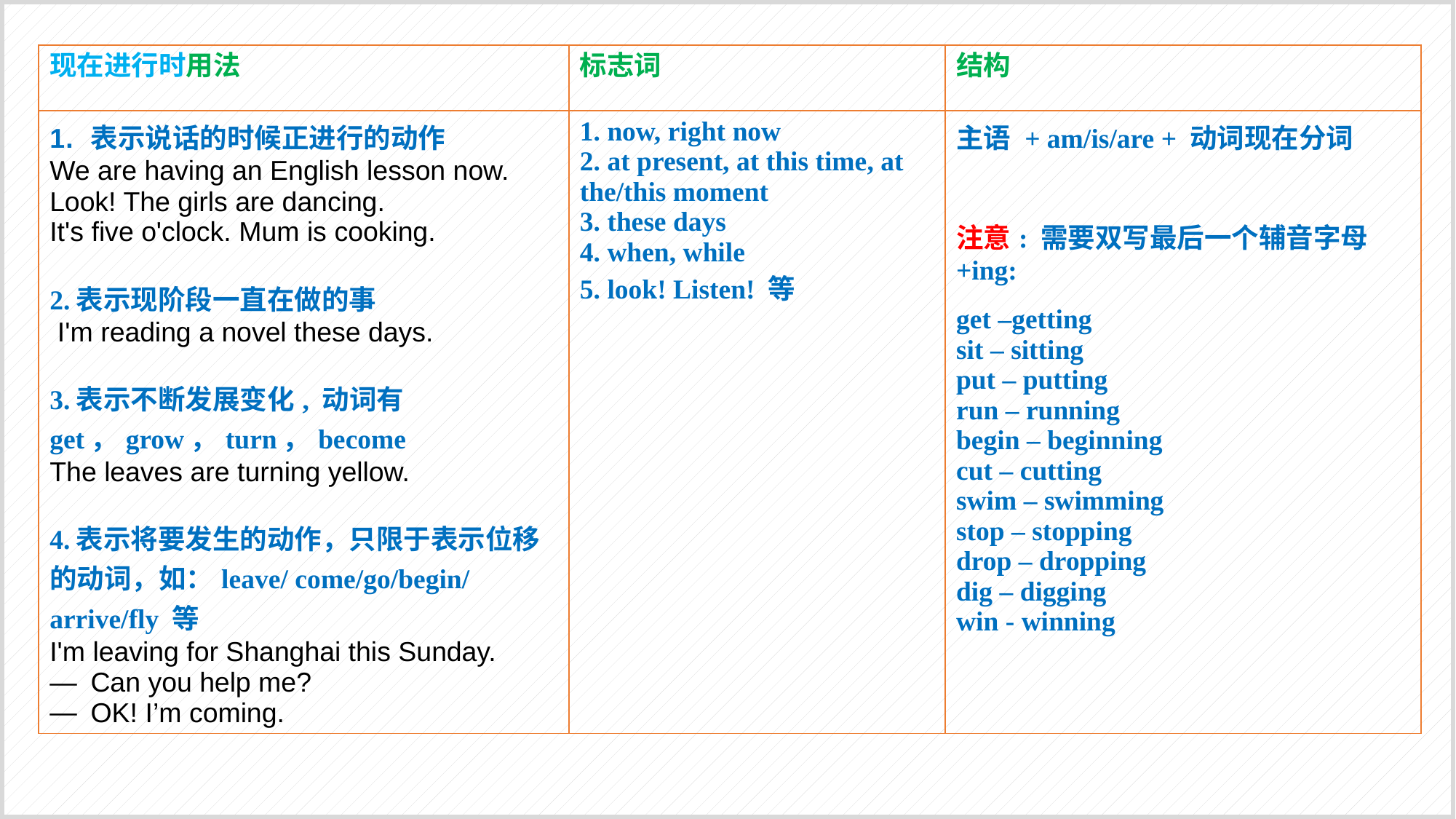

| 现在进行时用法 | 标志词 | 结构 |
| --- | --- | --- |
| 表示说话的时候正进行的动作 We are having an English lesson now. Look! The girls are dancing. It's five o'clock. Mum is cooking. 2.表示现阶段一直在做的事 I'm reading a novel these days. 3.表示不断发展变化, 动词有get，grow，turn，become The leaves are turning yellow. 4.表示将要发生的动作，只限于表示位移的动词，如：leave/ come/go/begin/ arrive/fly 等 I'm leaving for Shanghai this Sunday. Can you help me? OK! I’m coming. | 1. now, right now 2. at present, at this time, at the/this moment 3. these days 4. when, while 5. look! Listen! 等 | 主语 + am/is/are + 动词现在分词 注意: 需要双写最后一个辅音字母+ing: get –getting sit – sitting put – putting run – running begin – beginning cut – cutting swim – swimming stop – stopping drop – dropping dig – digging win - winning |